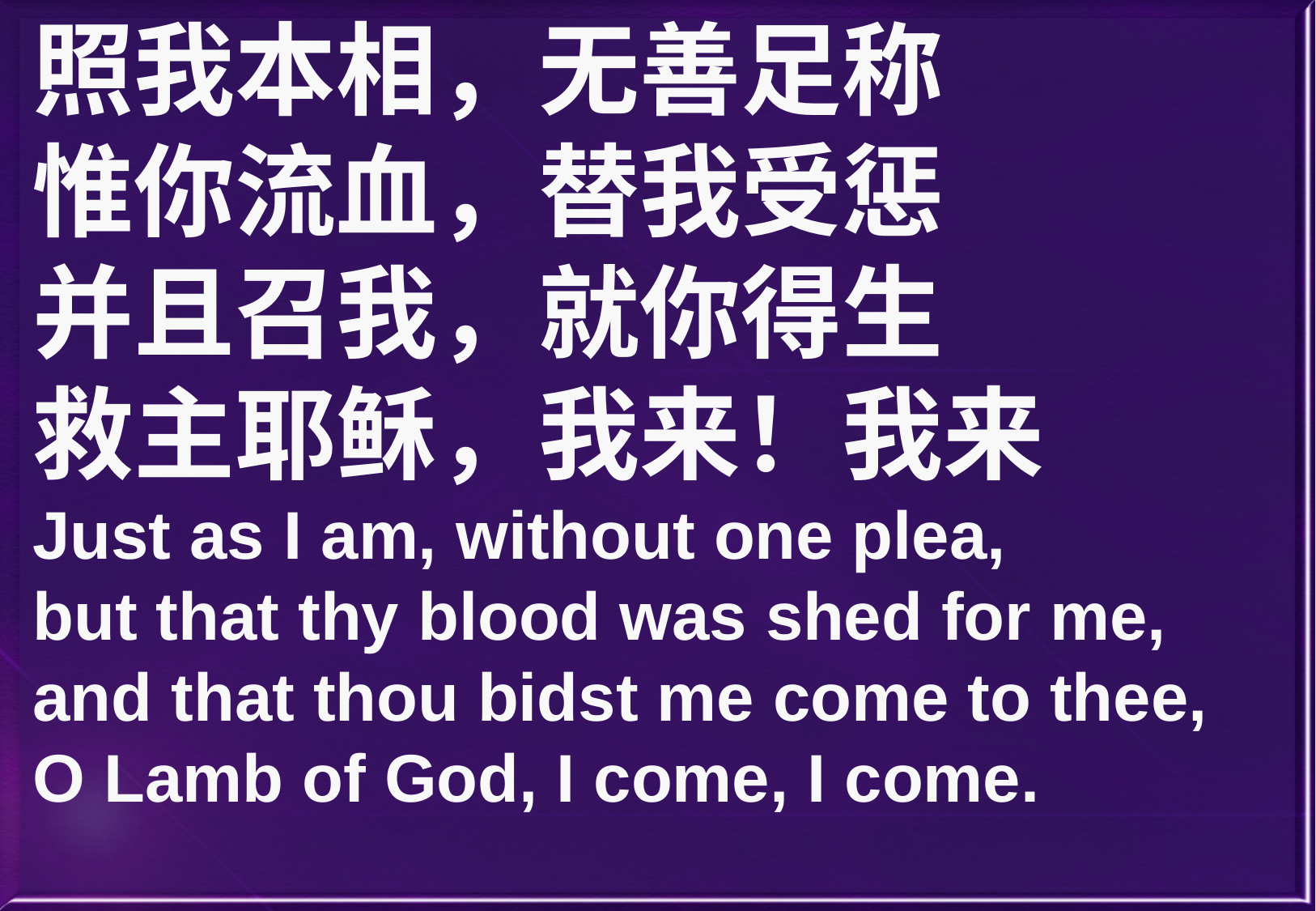

照我本相，无善足称
惟你流血，替我受惩
并且召我，就你得生
救主耶稣，我来！我来
Just as I am, without one plea,
but that thy blood was shed for me,
and that thou bidst me come to thee,
O Lamb of God, I come, I come.